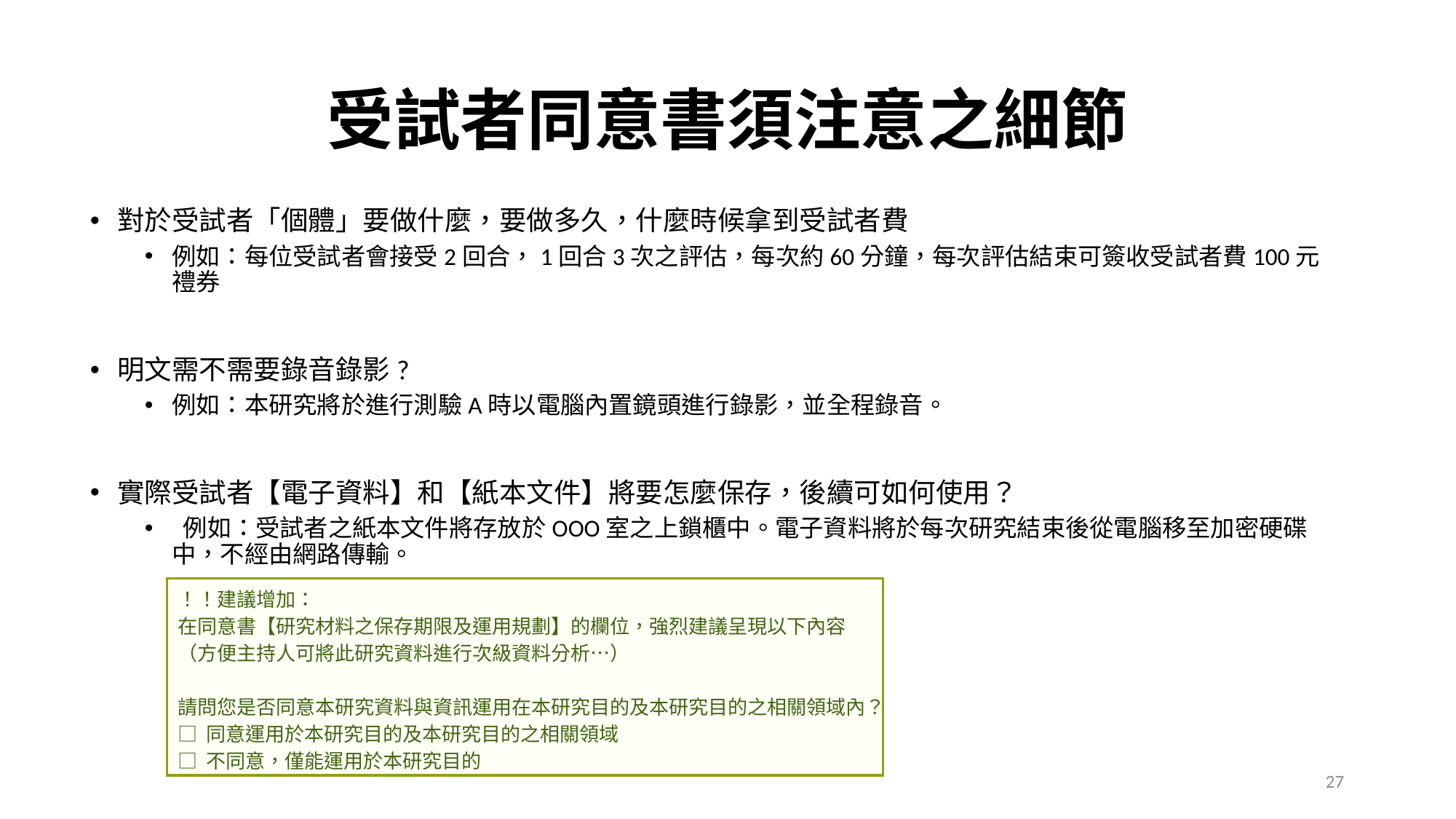

# 受試者同意書須注意之細節
對於受試者「個體」要做什麼，要做多久，什麼時候拿到受試者費
例如：每位受試者會接受2回合，1回合3次之評估，每次約60分鐘，每次評估結束可簽收受試者費100元禮券

明文需不需要錄音錄影?
例如：本研究將於進行測驗A時以電腦內置鏡頭進行錄影，並全程錄音。

實際受試者【電子資料】和【紙本文件】將要怎麼保存，後續可如何使用？
 例如：受試者之紙本文件將存放於OOO室之上鎖櫃中。電子資料將於每次研究結束後從電腦移至加密硬碟中，不經由網路傳輸。

！！建議增加：
在同意書【研究材料之保存期限及運用規劃】的欄位，強烈建議呈現以下內容（方便主持人可將此研究資料進行次級資料分析…）

請問您是否同意本研究資料與資訊運用在本研究目的及本研究目的之相關領域內？
□ 同意運用於本研究目的及本研究目的之相關領域
□ 不同意，僅能運用於本研究目的

27